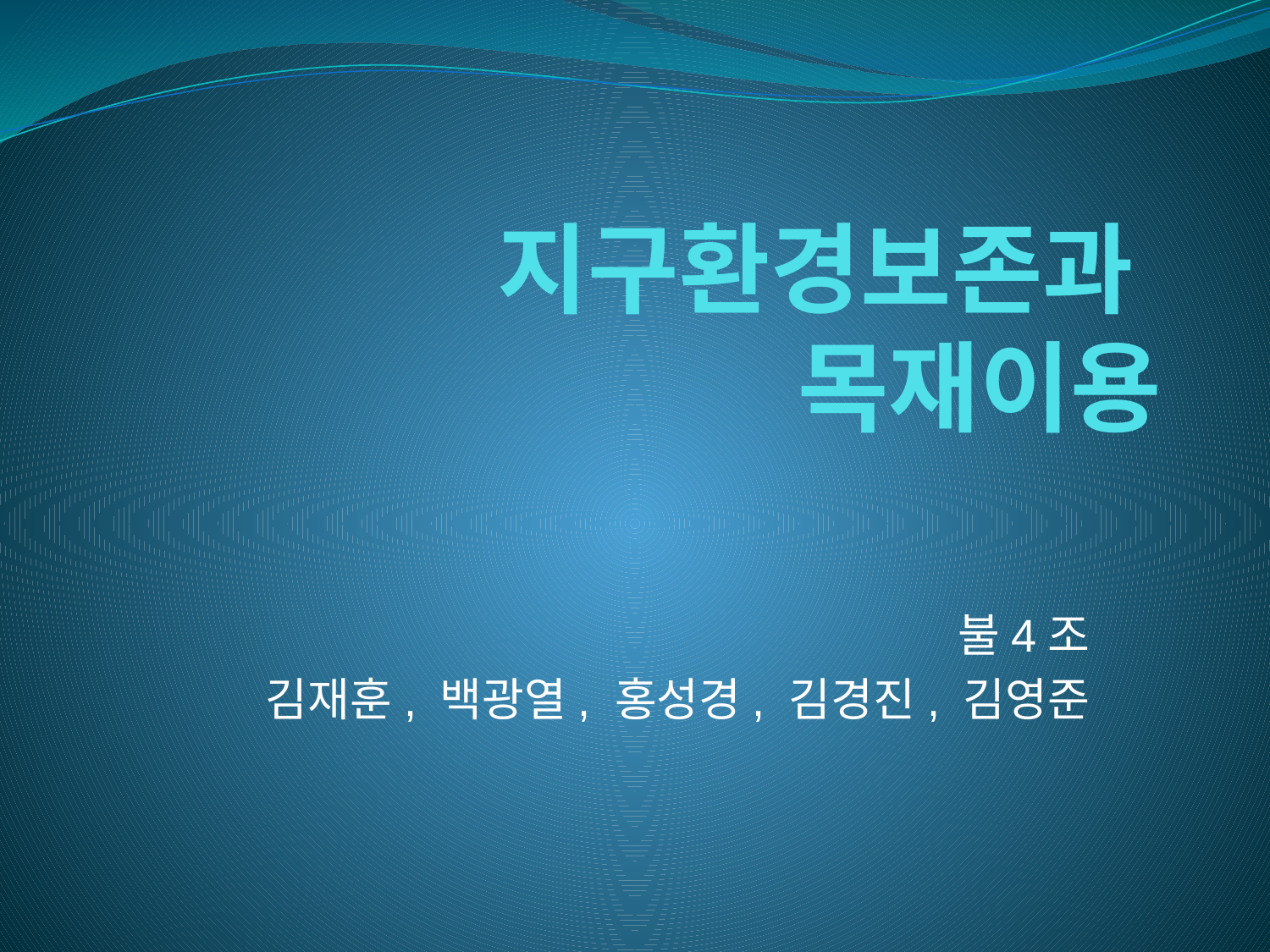

# 지구환경보존과 목재이용

불4조
 김재훈, 백광열, 홍성경, 김경진, 김영준